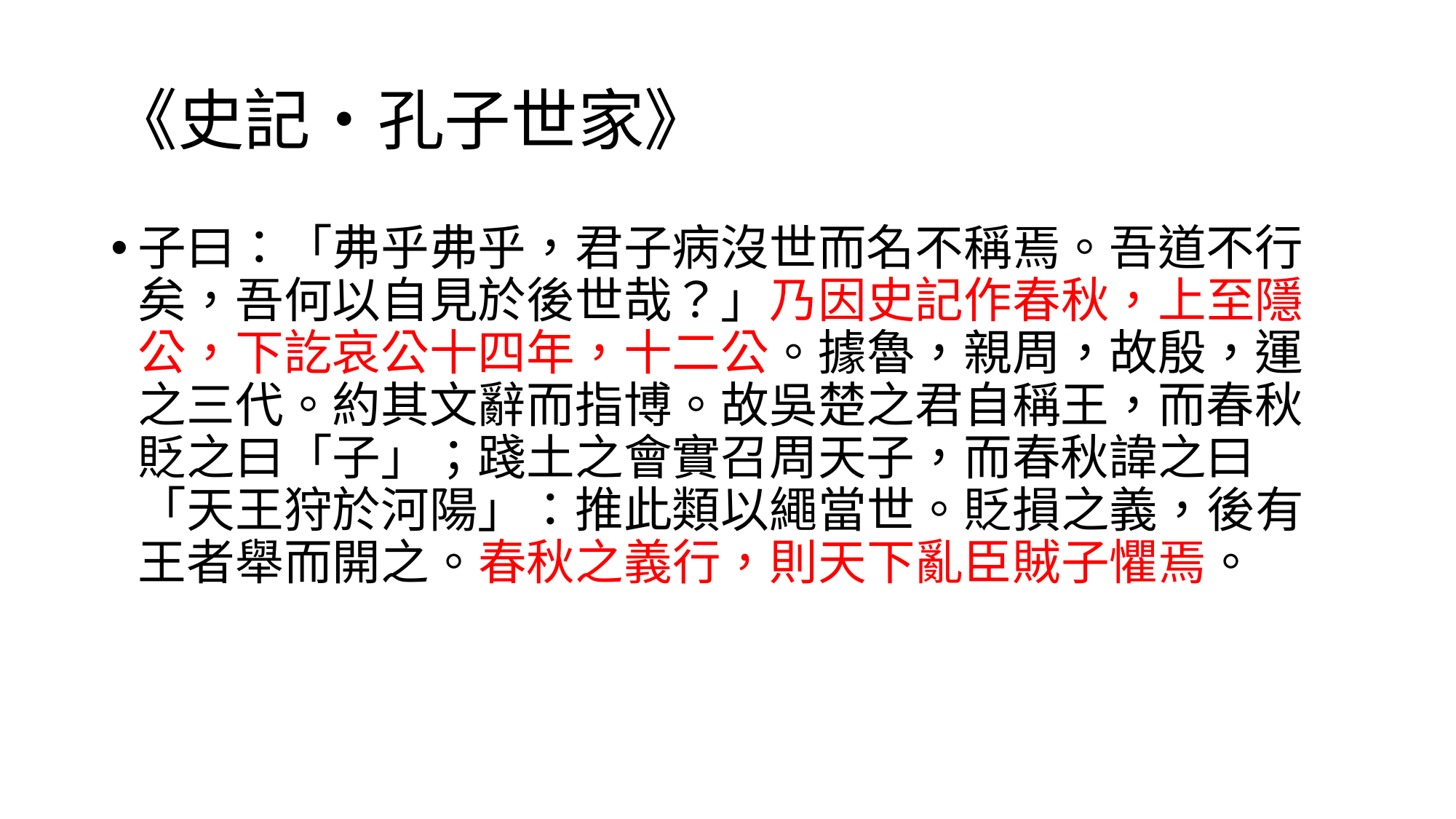

# 《史記•孔子世家》
子曰：「弗乎弗乎，君子病沒世而名不稱焉。吾道不行矣，吾何以自見於後世哉？」乃因史記作春秋，上至隱公，下訖哀公十四年，十二公。據魯，親周，故殷，運之三代。約其文辭而指博。故吳楚之君自稱王，而春秋貶之曰「子」；踐土之會實召周天子，而春秋諱之曰「天王狩於河陽」：推此類以繩當世。貶損之義，後有王者舉而開之。春秋之義行，則天下亂臣賊子懼焉。